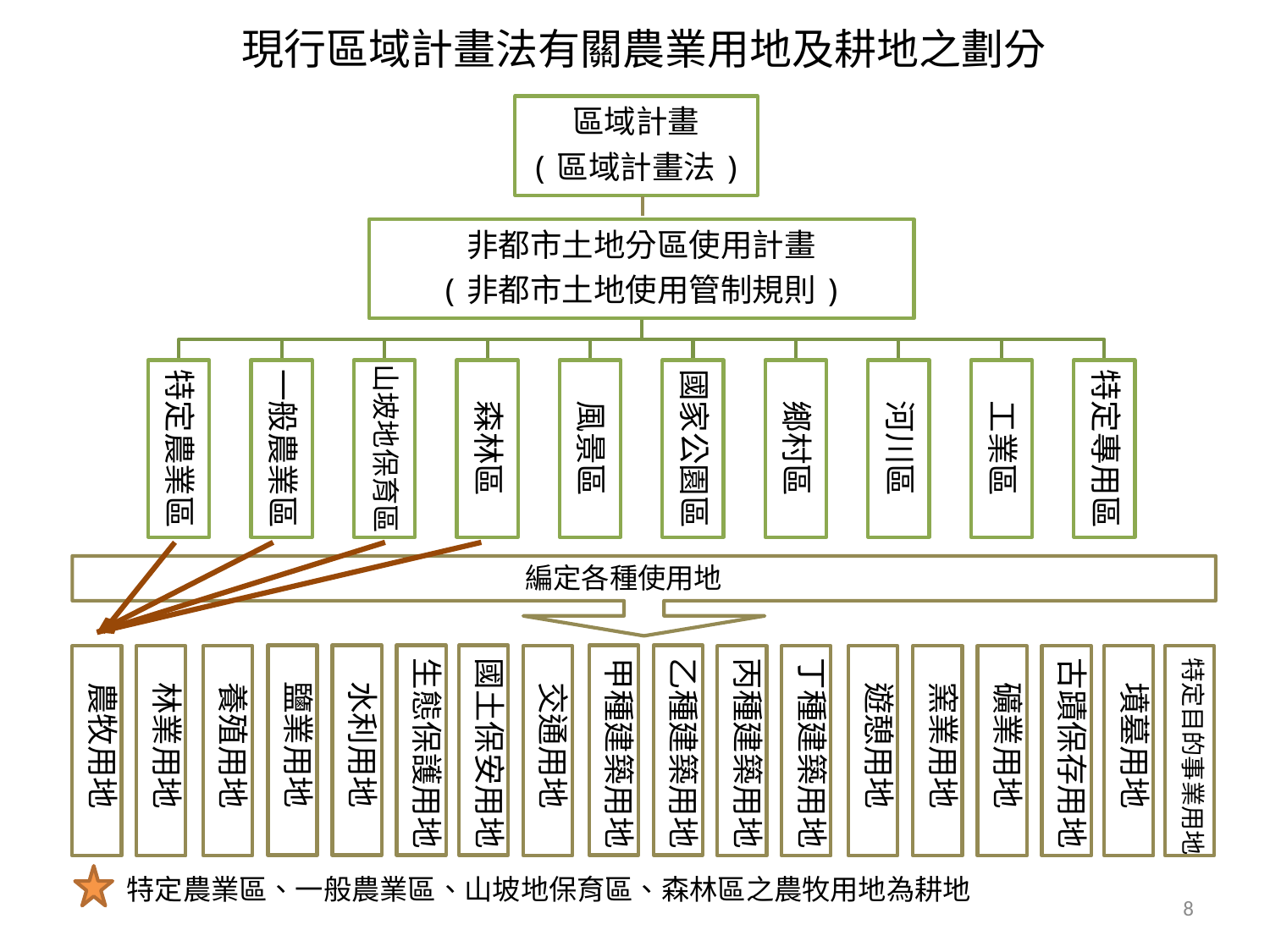

現行區域計畫法有關農業用地及耕地之劃分
區域計畫
(區域計畫法)
非都市土地分區使用計畫
(非都市土地使用管制規則)
特定農業區
一般農業區
山坡地保育區
森林區
風景區
國家公園區
鄉村區
河川區
工業區
特定專用區
編定各種使用地

特定目的事業用地

甲種建築用地

乙種建築用地
丙種建築用地

丁種建築用地

遊憩用地

窯業用地

礦業用地
古蹟保存用地

墳墓用地

鹽業用地

水利用地

生態保護用地

國土保安用地

林業用地

養殖用地

交通用地

農牧用地

特定農業區、一般農業區、山坡地保育區、森林區之農牧用地為耕地
8